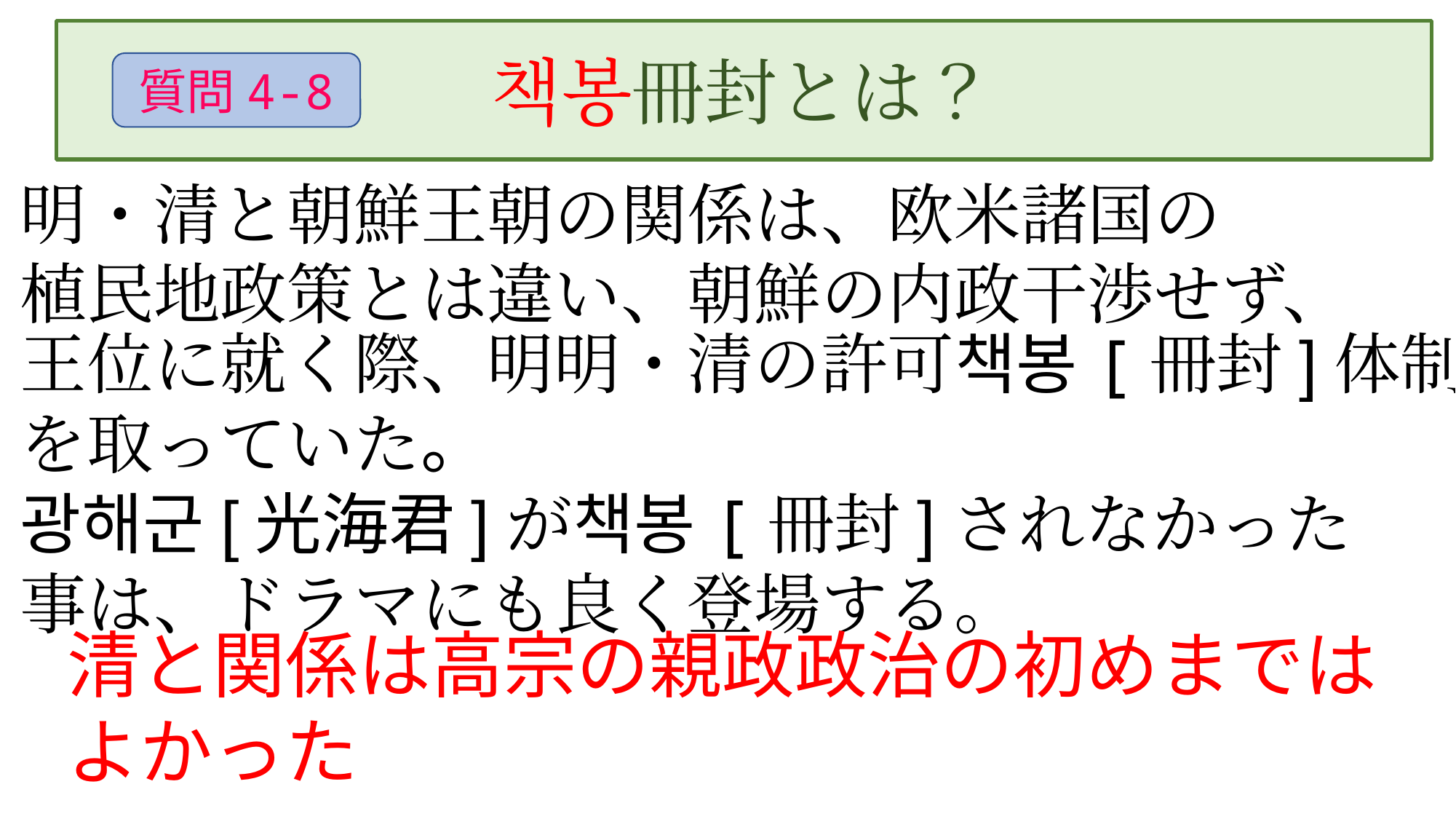

책봉冊封とは？
質問4-8
明・清と朝鮮王朝の関係は、欧米諸国の
植民地政策とは違い、朝鮮の内政干渉せず、
王位に就く際、明明・清の許可책봉[冊封]体制
を取っていた。
광해군[光海君]が책봉[冊封]されなかった
事は、ドラマにも良く登場する。
清と関係は高宗の親政政治の初めまではよかった